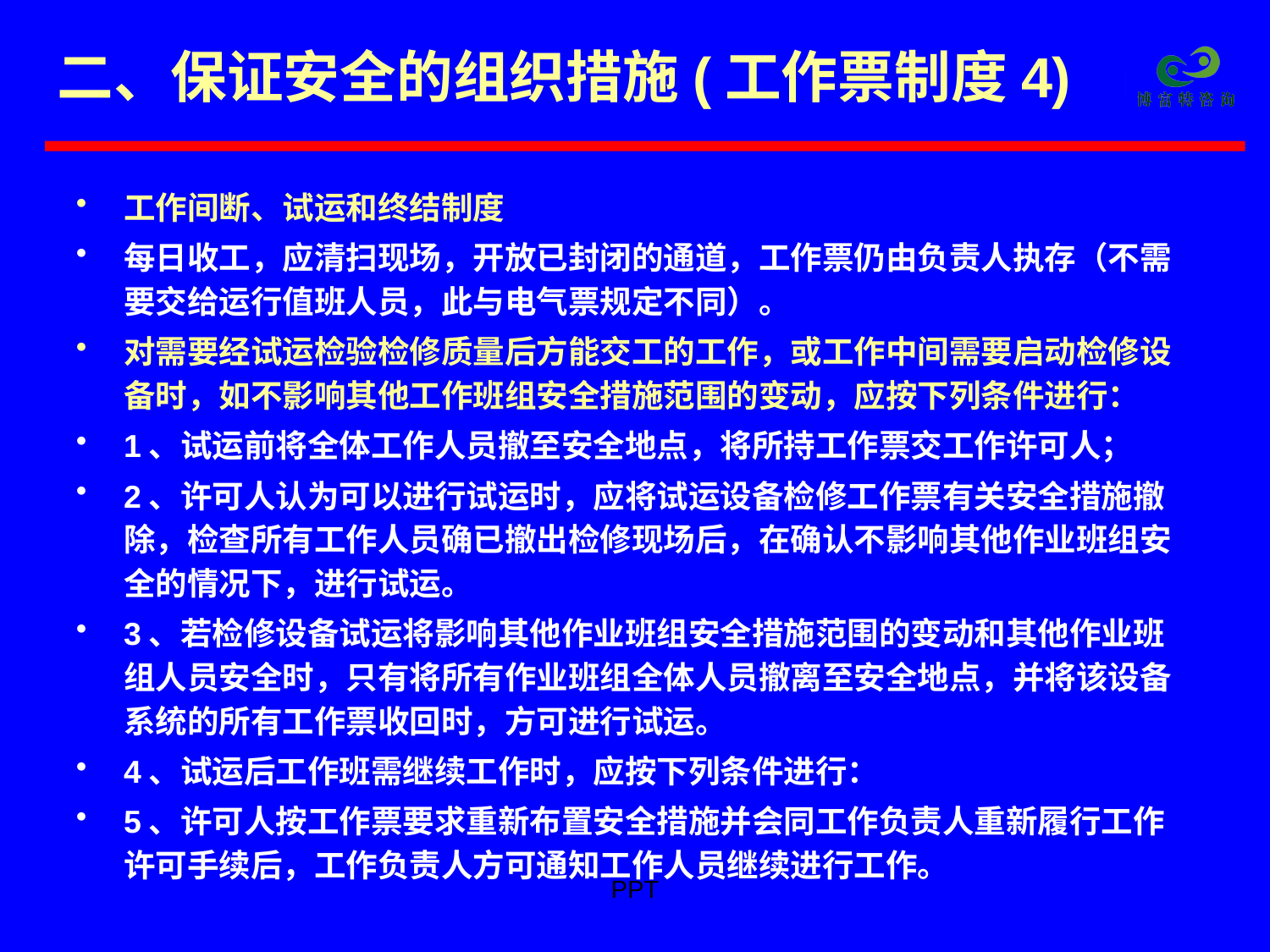

# 二、保证安全的组织措施(工作票制度4)

工作间断、试运和终结制度
每日收工，应清扫现场，开放已封闭的通道，工作票仍由负责人执存（不需要交给运行值班人员，此与电气票规定不同）。
对需要经试运检验检修质量后方能交工的工作，或工作中间需要启动检修设备时，如不影响其他工作班组安全措施范围的变动，应按下列条件进行：
1、试运前将全体工作人员撤至安全地点，将所持工作票交工作许可人；
2、许可人认为可以进行试运时，应将试运设备检修工作票有关安全措施撤除，检查所有工作人员确已撤出检修现场后，在确认不影响其他作业班组安全的情况下，进行试运。
3、若检修设备试运将影响其他作业班组安全措施范围的变动和其他作业班组人员安全时，只有将所有作业班组全体人员撤离至安全地点，并将该设备系统的所有工作票收回时，方可进行试运。
4、试运后工作班需继续工作时，应按下列条件进行：
5、许可人按工作票要求重新布置安全措施并会同工作负责人重新履行工作许可手续后，工作负责人方可通知工作人员继续进行工作。
PPT